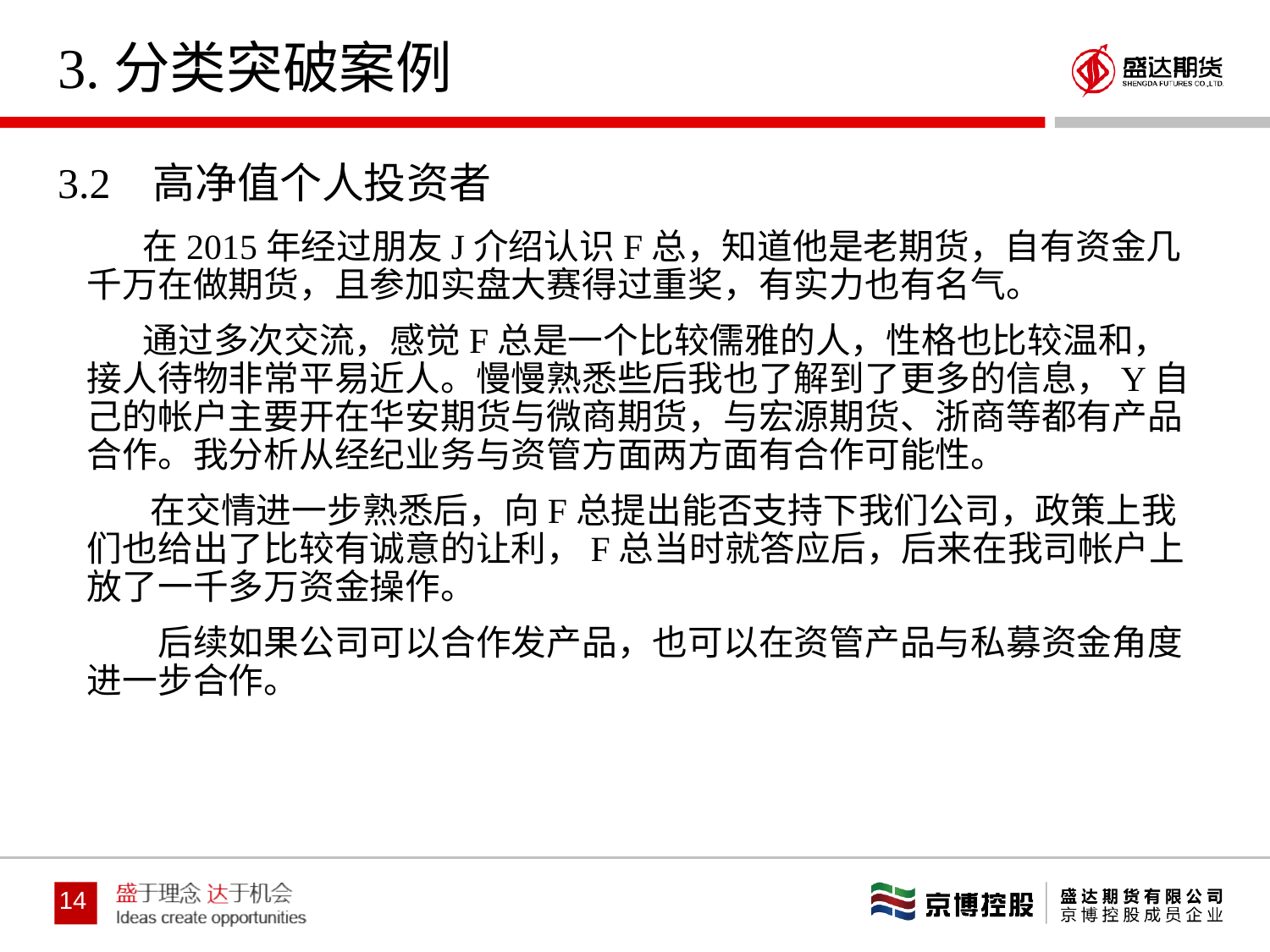

# 3.分类突破案例
3.2   高净值个人投资者
      在2015年经过朋友J介绍认识F总，知道他是老期货，自有资金几千万在做期货，且参加实盘大赛得过重奖，有实力也有名气。
      通过多次交流，感觉F总是一个比较儒雅的人，性格也比较温和，接人待物非常平易近人。慢慢熟悉些后我也了解到了更多的信息，Y自己的帐户主要开在华安期货与微商期货，与宏源期货、浙商等都有产品合作。我分析从经纪业务与资管方面两方面有合作可能性。
       在交情进一步熟悉后，向F总提出能否支持下我们公司，政策上我们也给出了比较有诚意的让利，F总当时就答应后，后来在我司帐户上放了一千多万资金操作。
　　后续如果公司可以合作发产品，也可以在资管产品与私募资金角度进一步合作。